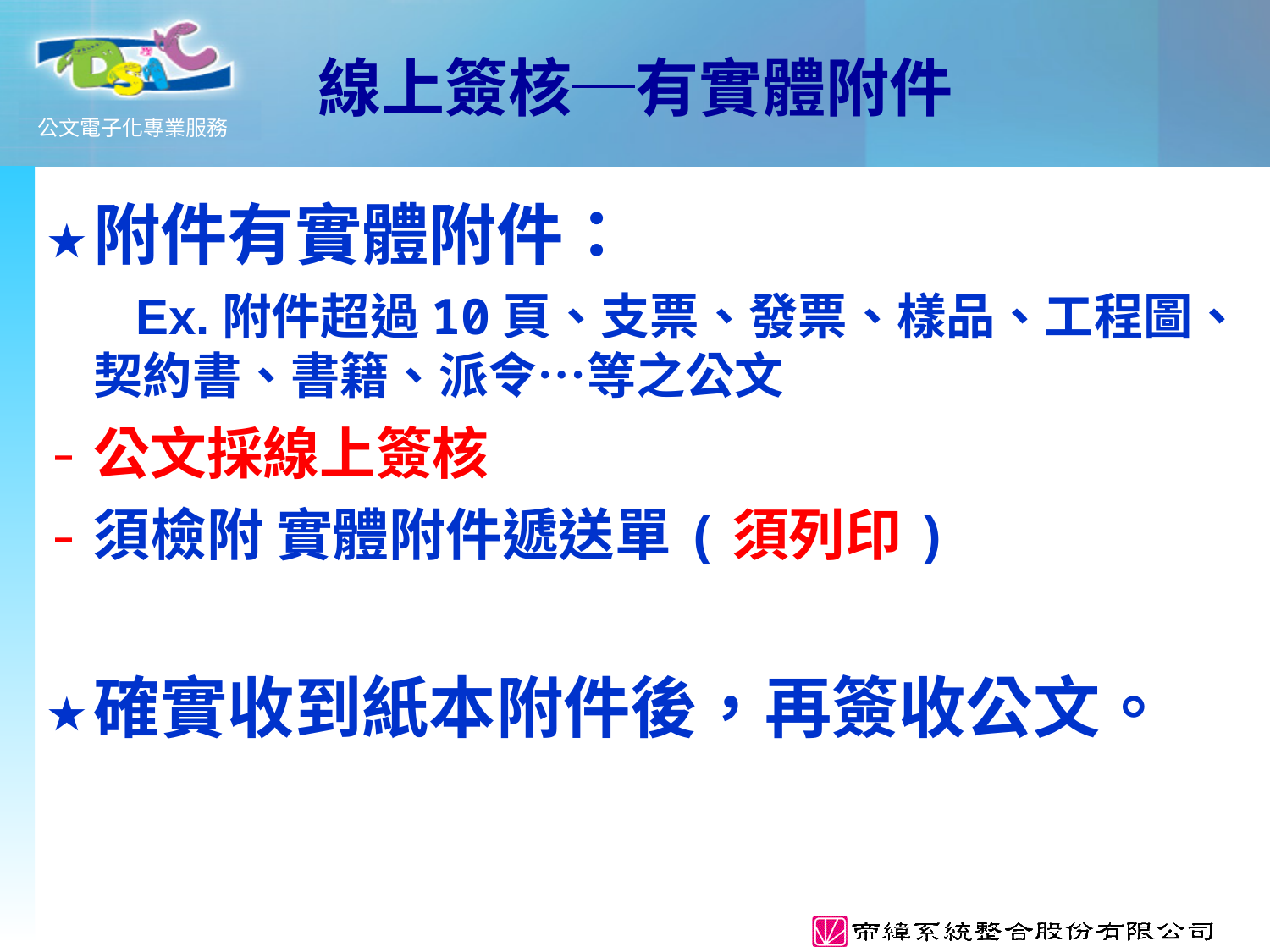

線上簽核─有實體附件
附件有實體附件：
   Ex.附件超過10頁、支票、發票、樣品、工程圖、契約書、書籍、派令…等之公文
公文採線上簽核
須檢附 實體附件遞送單(須列印)

確實收到紙本附件後，再簽收公文。